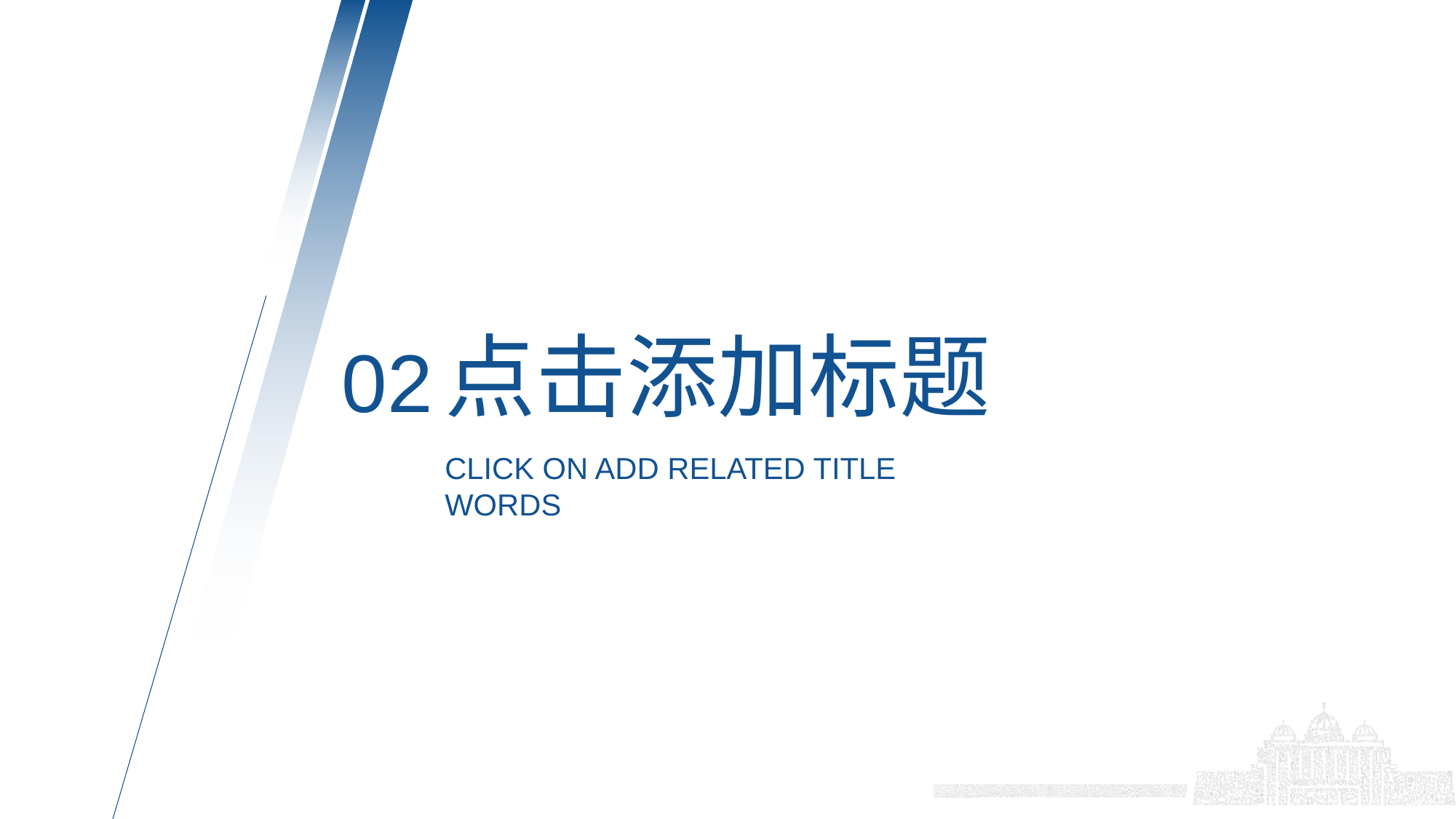

点击添加标题
02
CLICK ON ADD RELATED TITLE WORDS